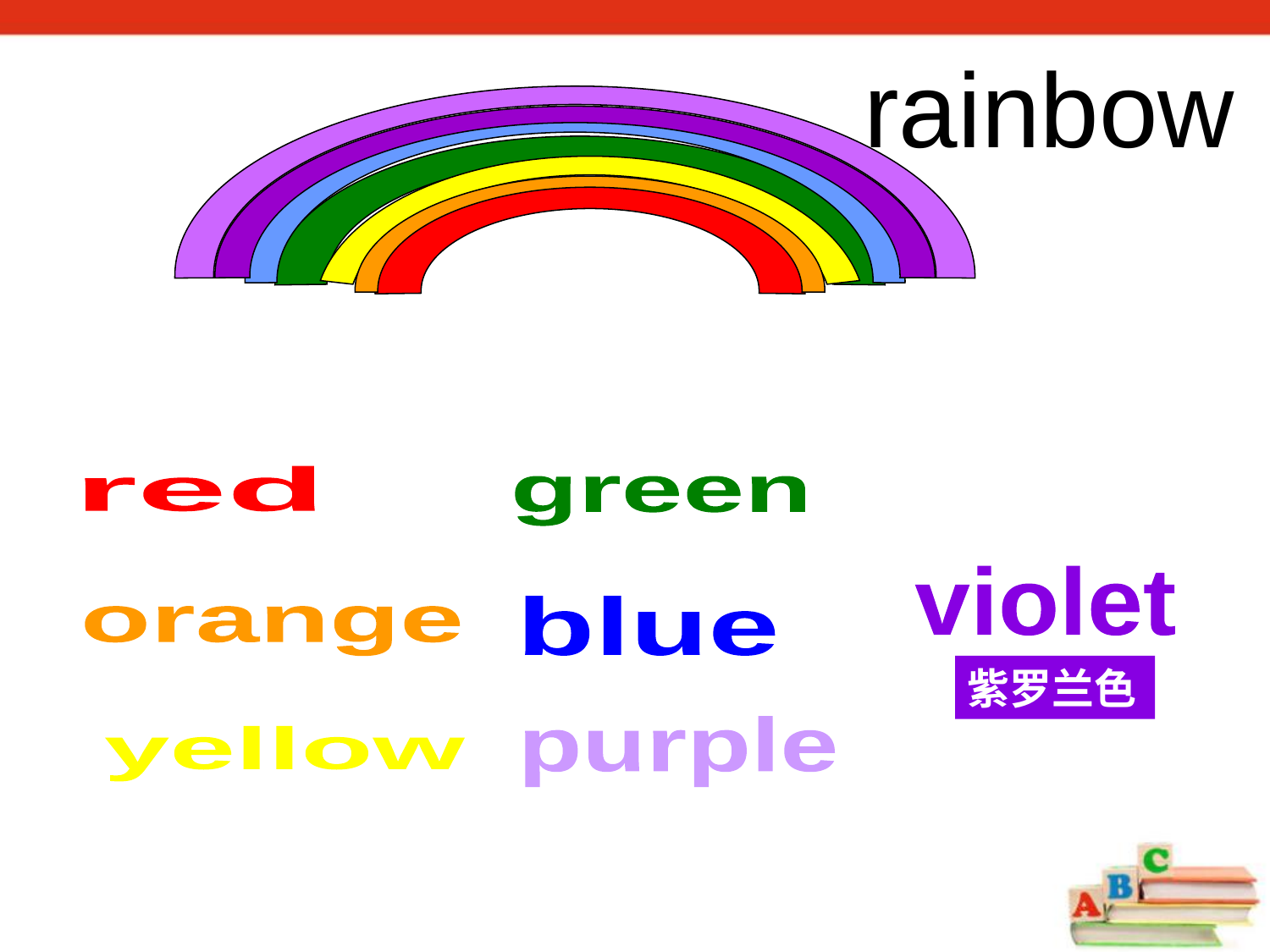

rainbow

red
green
violet
紫罗兰色
blue
orange
purple
yellow